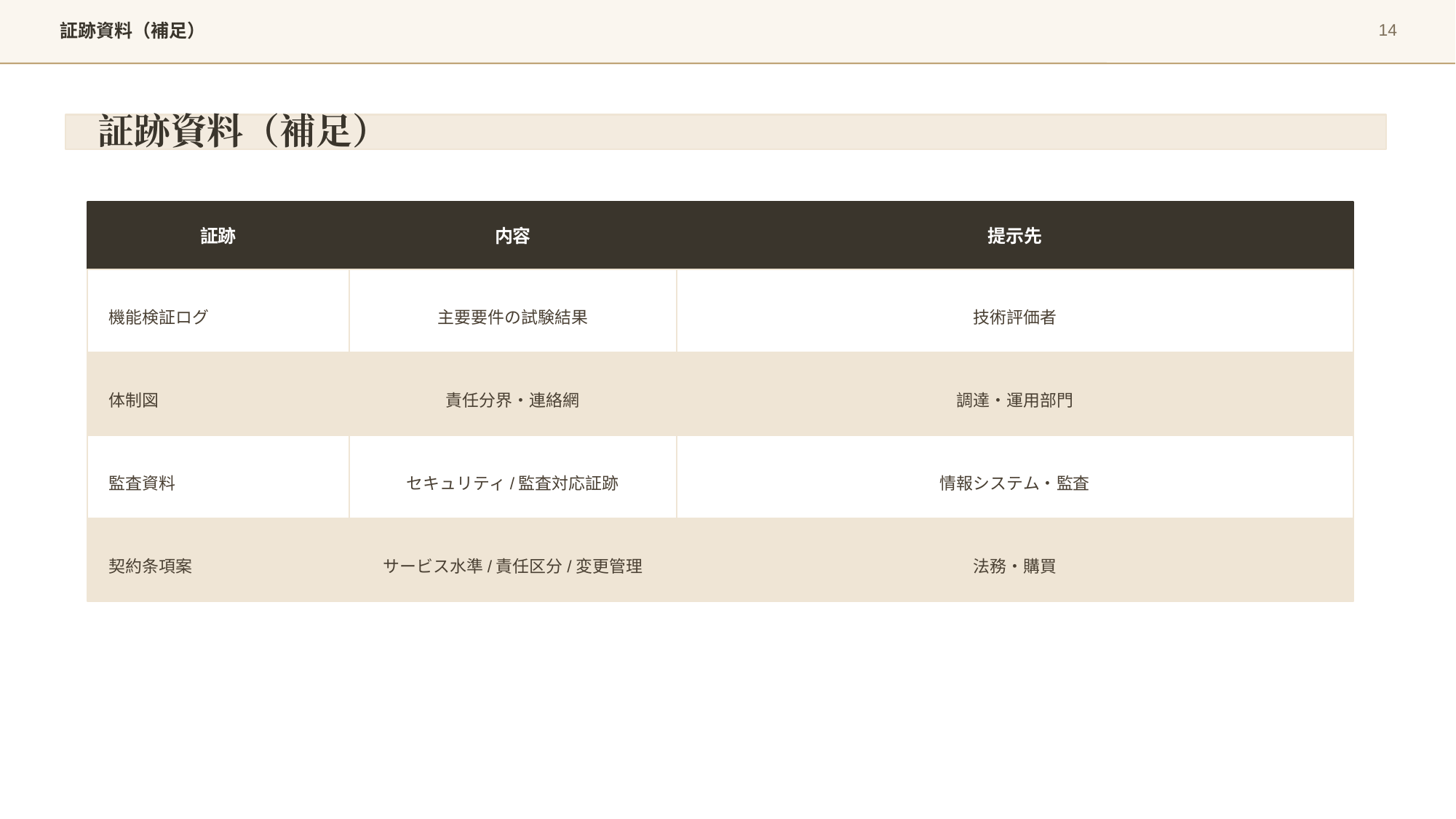

14
証跡資料（補足）

証跡資料（補足）

証跡
内容
提示先

機能検証ログ
主要要件の試験結果
技術評価者

体制図
責任分界・連絡網
調達・運用部門

監査資料
セキュリティ/監査対応証跡
情報システム・監査

契約条項案
サービス水準/責任区分/変更管理
法務・購買